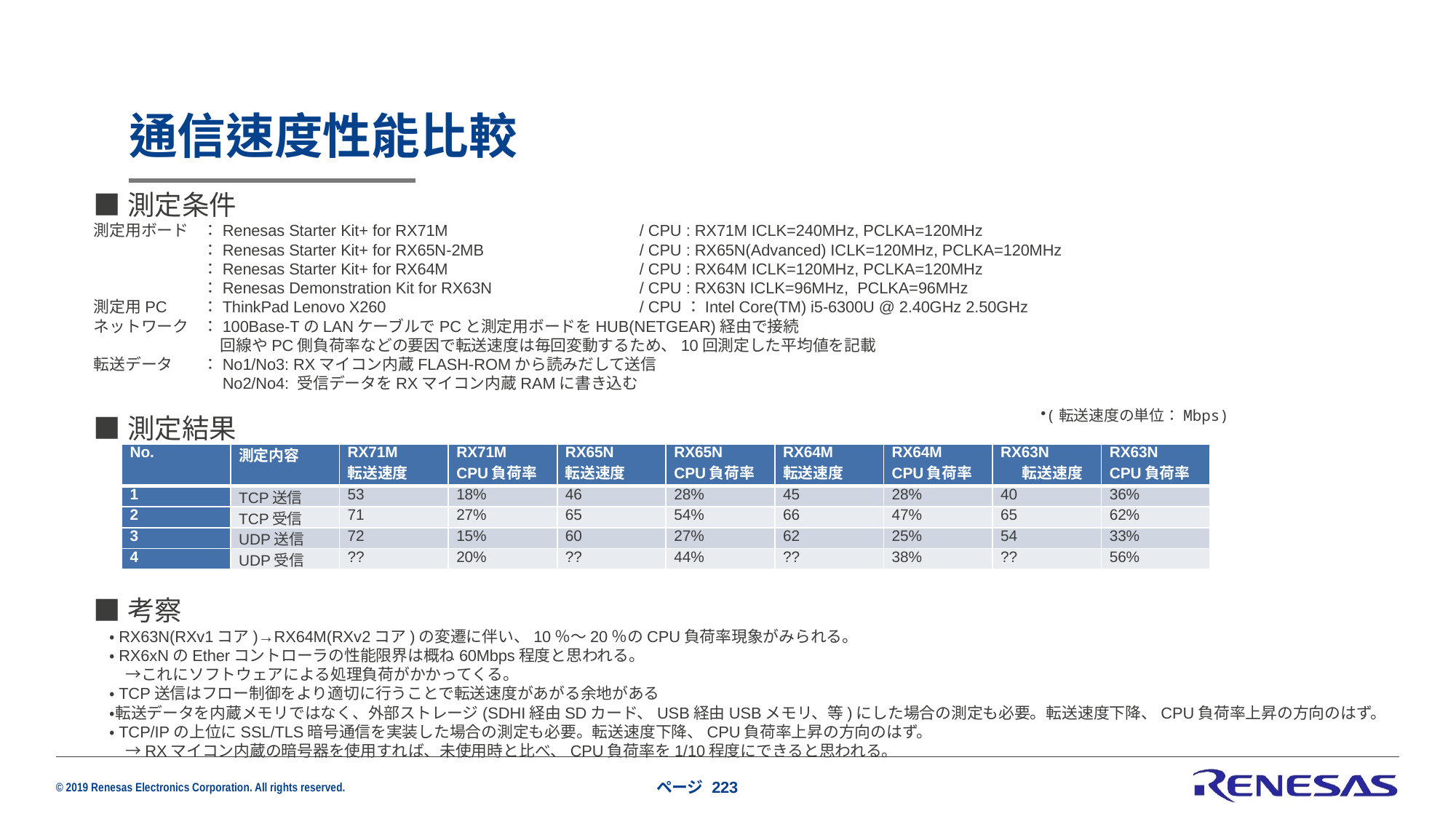

# 通信速度性能比較
■測定条件
測定用ボード	：Renesas Starter Kit+ for RX71M      		/ CPU : RX71M ICLK=240MHz, PCLKA=120MHz
　	：Renesas Starter Kit+ for RX65N-2MB    		/ CPU : RX65N(Advanced) ICLK=120MHz, PCLKA=120MHz
　	：Renesas Starter Kit+ for RX64M      		/ CPU : RX64M ICLK=120MHz, PCLKA=120MHz
　	：Renesas Demonstration Kit for RX63N 		/ CPU : RX63N ICLK=96MHz,  PCLKA=96MHz
測定用PC	：ThinkPad Lenovo X260			/ CPU：Intel Core(TM) i5-6300U @ 2.40GHz 2.50GHz
ネットワーク	：100Base-TのLANケーブルでPCと測定用ボードをHUB(NETGEAR)経由で接続
　　　　　　　　回線やPC側負荷率などの要因で転送速度は毎回変動するため、10回測定した平均値を記載
転送データ	：No1/No3: RXマイコン内蔵FLASH-ROMから読みだして送信
	　No2/No4: 受信データをRXマイコン内蔵RAMに書き込む

■測定結果

(転送速度の単位：Mbps)
| No. | 測定内容 | RX71M 転送速度 | RX71M CPU負荷率 | RX65N 転送速度 | RX65N CPU負荷率 | RX64M 転送速度 | RX64M CPU負荷率 | RX63N 転送速度 | RX63N CPU負荷率 |
| --- | --- | --- | --- | --- | --- | --- | --- | --- | --- |
| 1 | TCP送信 | 53 | 18% | 46 | 28% | 45 | 28% | 40 | 36% |
| 2 | TCP受信 | 71 | 27% | 65 | 54% | 66 | 47% | 65 | 62% |
| 3 | UDP送信 | 72 | 15% | 60 | 27% | 62 | 25% | 54 | 33% |
| 4 | UDP受信 | ?? | 20% | ?? | 44% | ?? | 38% | ?? | 56% |

■考察
　・RX63N(RXv1コア)→RX64M(RXv2コア)の変遷に伴い、10％～20％のCPU負荷率現象がみられる。
　・RX6xNのEtherコントローラの性能限界は概ね60Mbps程度と思われる。
　　→これにソフトウェアによる処理負荷がかかってくる。
　・TCP送信はフロー制御をより適切に行うことで転送速度があがる余地がある
　・転送データを内蔵メモリではなく、外部ストレージ(SDHI経由SDカード、USB経由USBメモリ、等)にした場合の測定も必要。転送速度下降、CPU負荷率上昇の方向のはず。
　・TCP/IPの上位にSSL/TLS暗号通信を実装した場合の測定も必要。転送速度下降、CPU負荷率上昇の方向のはず。
　　→RXマイコン内蔵の暗号器を使用すれば、未使用時と比べ、CPU負荷率を1/10程度にできると思われる。
ページ 223